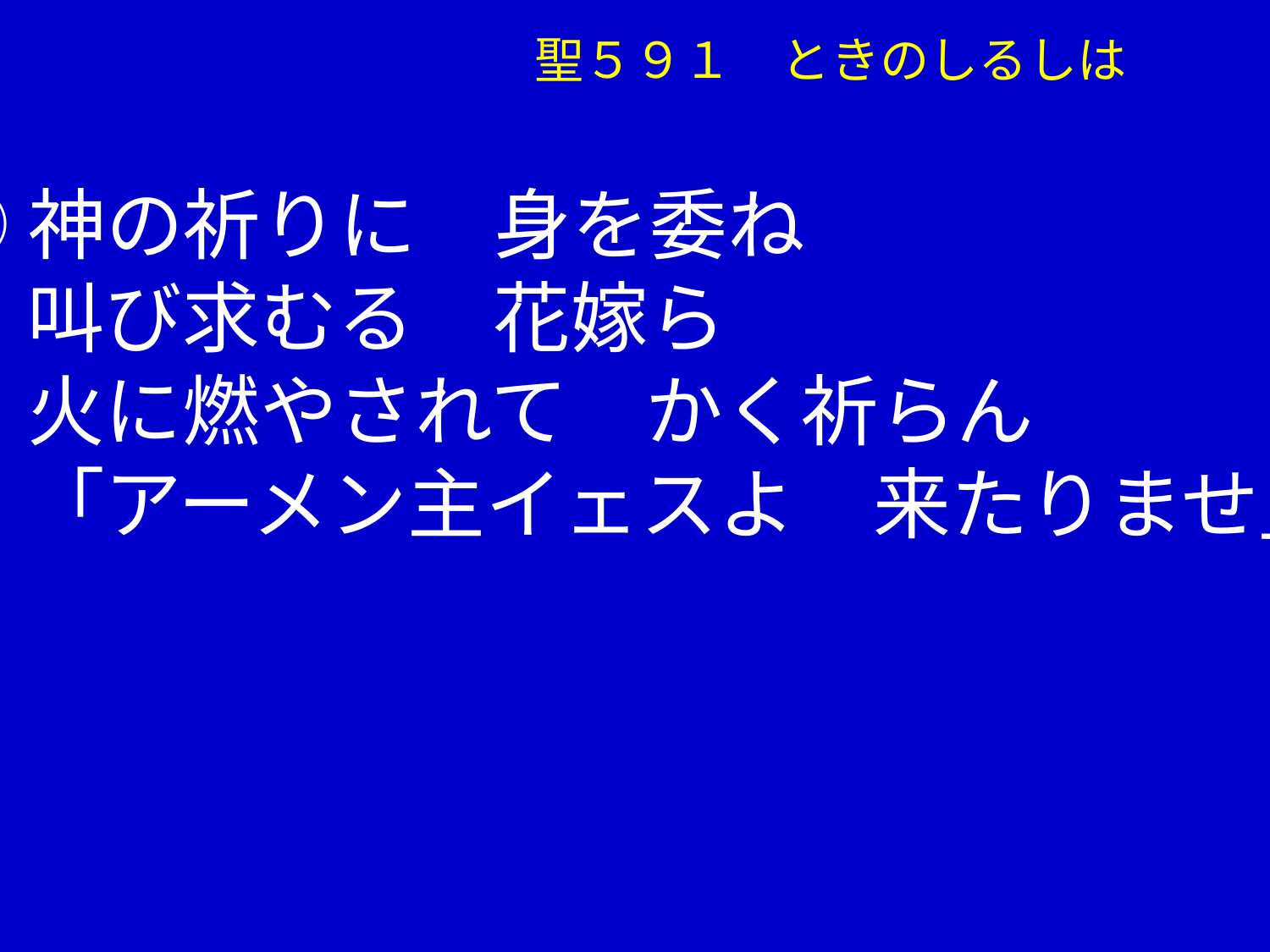

聖５９１　ときのしるしは
③神の祈りに　身を委ね
　 叫び求むる　花嫁ら
　 火に燃やされて　かく祈らん
　 「アーメン主イェスよ　来たりませ」